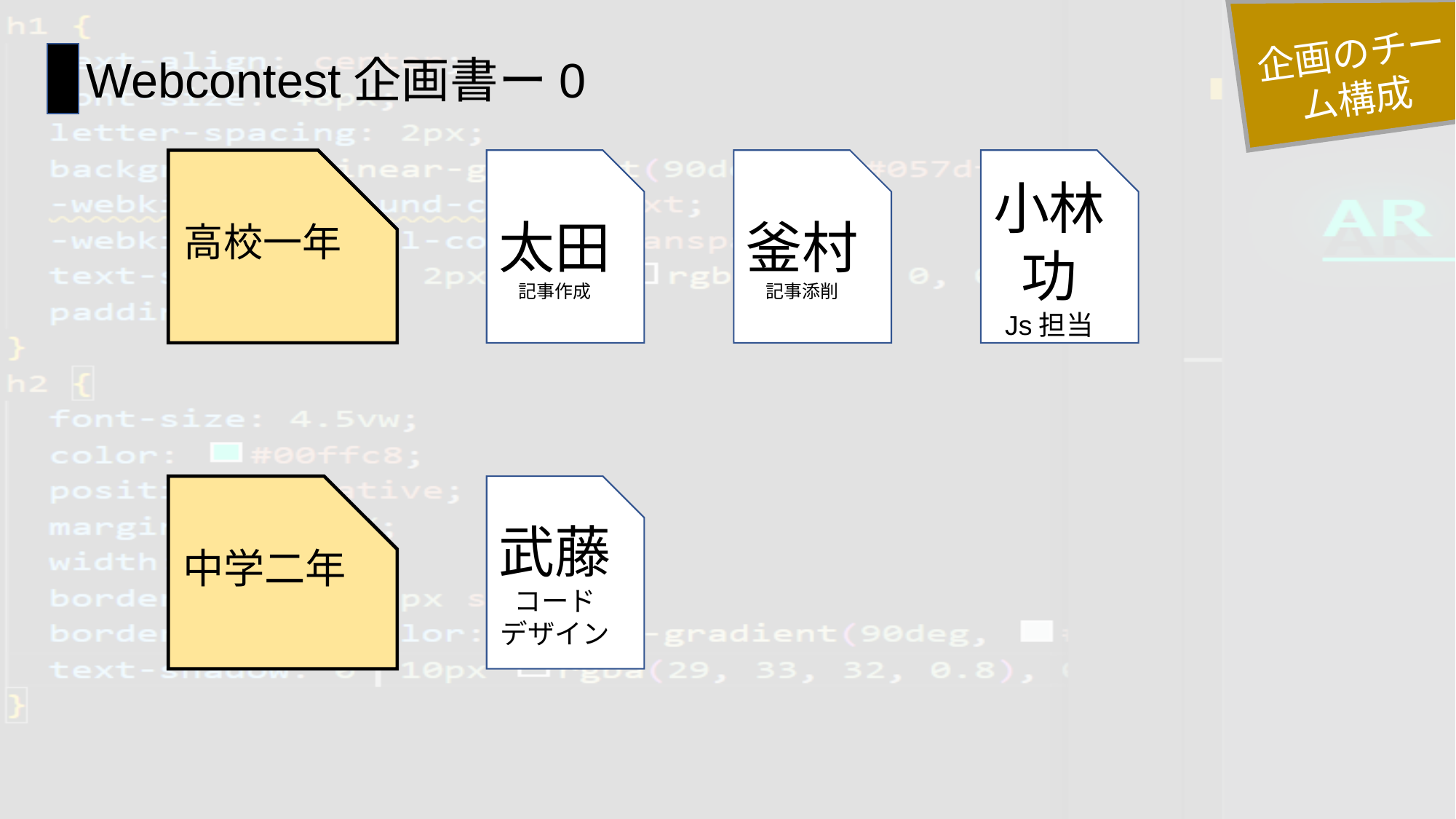

企画のチーム構成

Webcontest企画書ー0
高校一年

太田
記事作成
釜村
記事添削
小林功
Js担当
中学二年

武藤
コード
デザイン